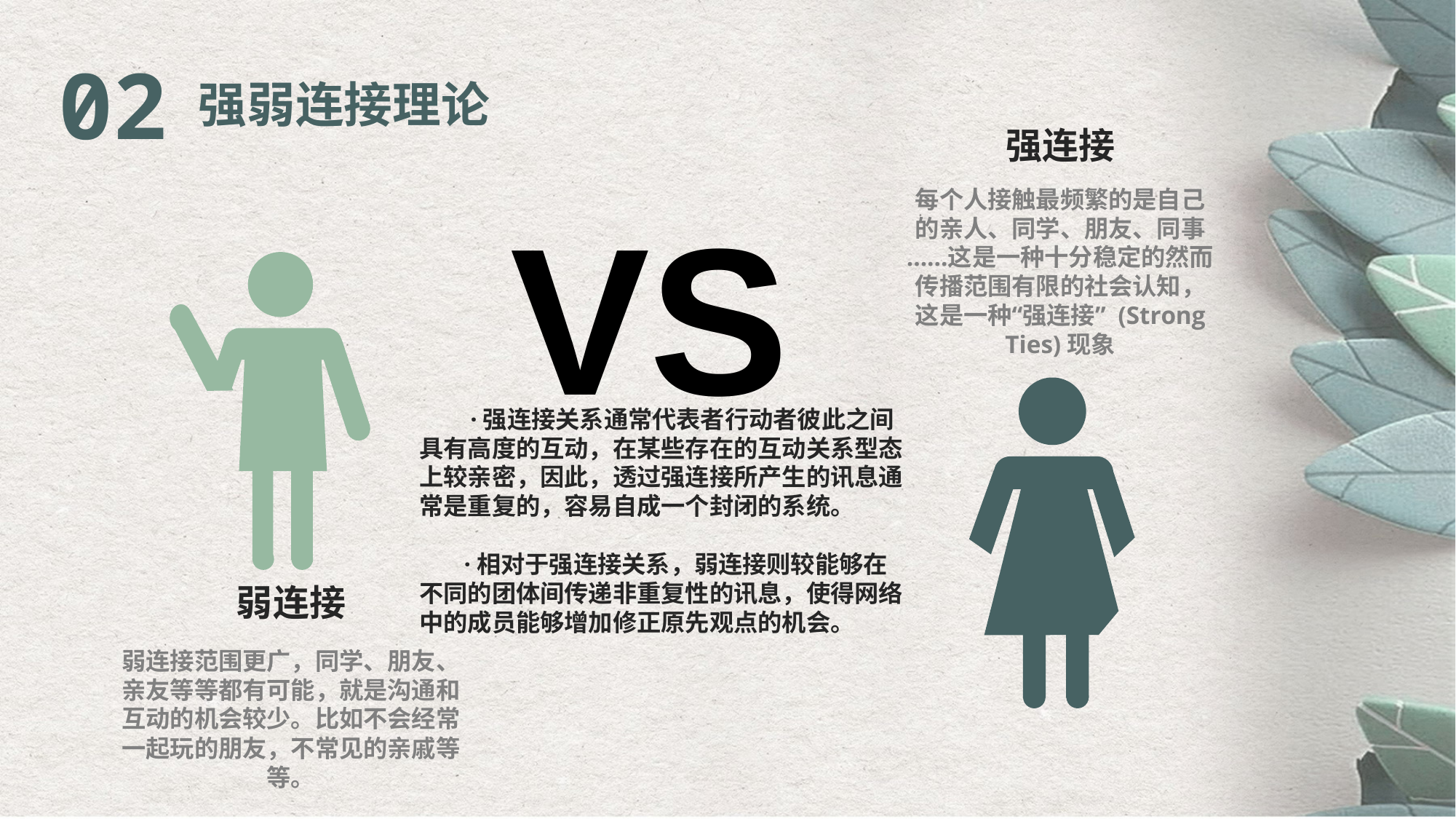

02
强弱连接理论
强连接
每个人接触最频繁的是自己的亲人、同学、朋友、同事……这是一种十分稳定的然而传播范围有限的社会认知，这是一种“强连接” (Strong Ties)现象
VS

        ·强连接关系通常代表者行动者彼此之间具有高度的互动，在某些存在的互动关系型态上较亲密，因此，透过强连接所产生的讯息通常是重复的，容易自成一个封闭的系统。

       ·相对于强连接关系，弱连接则较能够在不同的团体间传递非重复性的讯息，使得网络中的成员能够增加修正原先观点的机会。

弱连接
弱连接范围更广，同学、朋友、亲友等等都有可能，就是沟通和互动的机会较少。比如不会经常一起玩的朋友，不常见的亲戚等等。